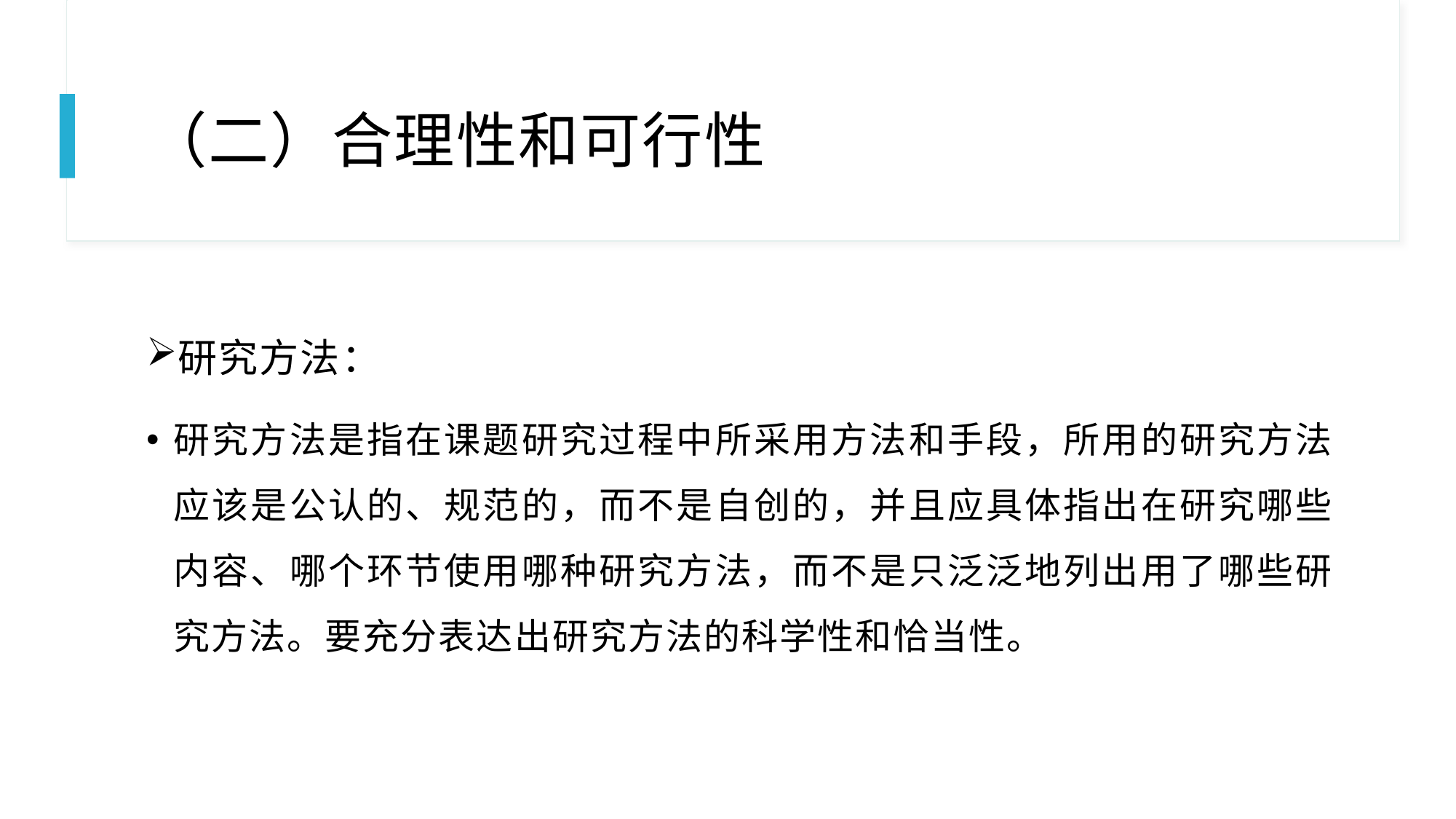

# （二）合理性和可行性
研究方法：
研究方法是指在课题研究过程中所采用方法和手段，所用的研究方法应该是公认的、规范的，而不是自创的，并且应具体指出在研究哪些内容、哪个环节使用哪种研究方法，而不是只泛泛地列出用了哪些研究方法。要充分表达出研究方法的科学性和恰当性。